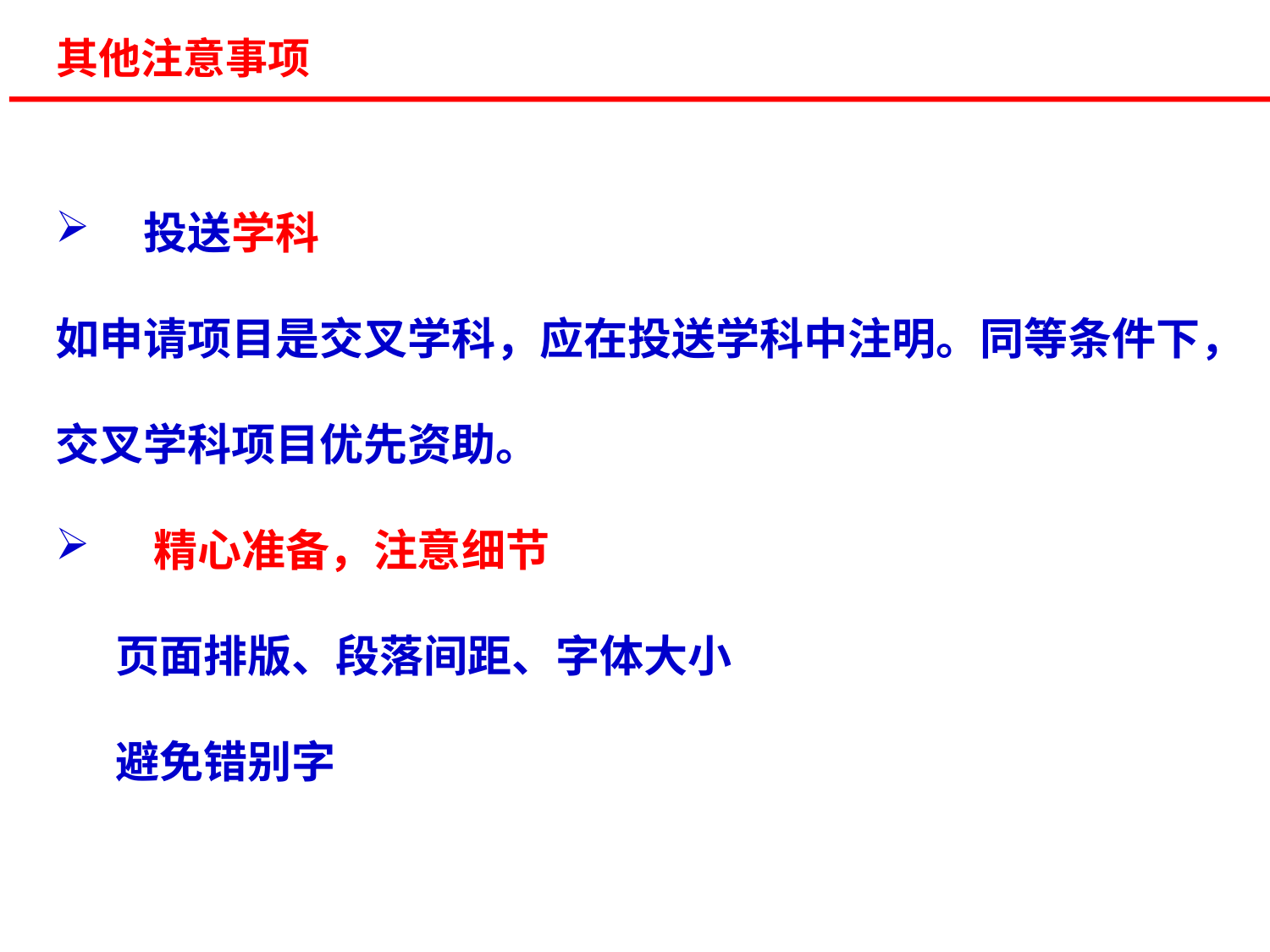

其他注意事项

   投送学科
如申请项目是交叉学科，应在投送学科中注明。同等条件下，交叉学科项目优先资助。
    精心准备，注意细节
     页面排版、段落间距、字体大小
     避免错别字